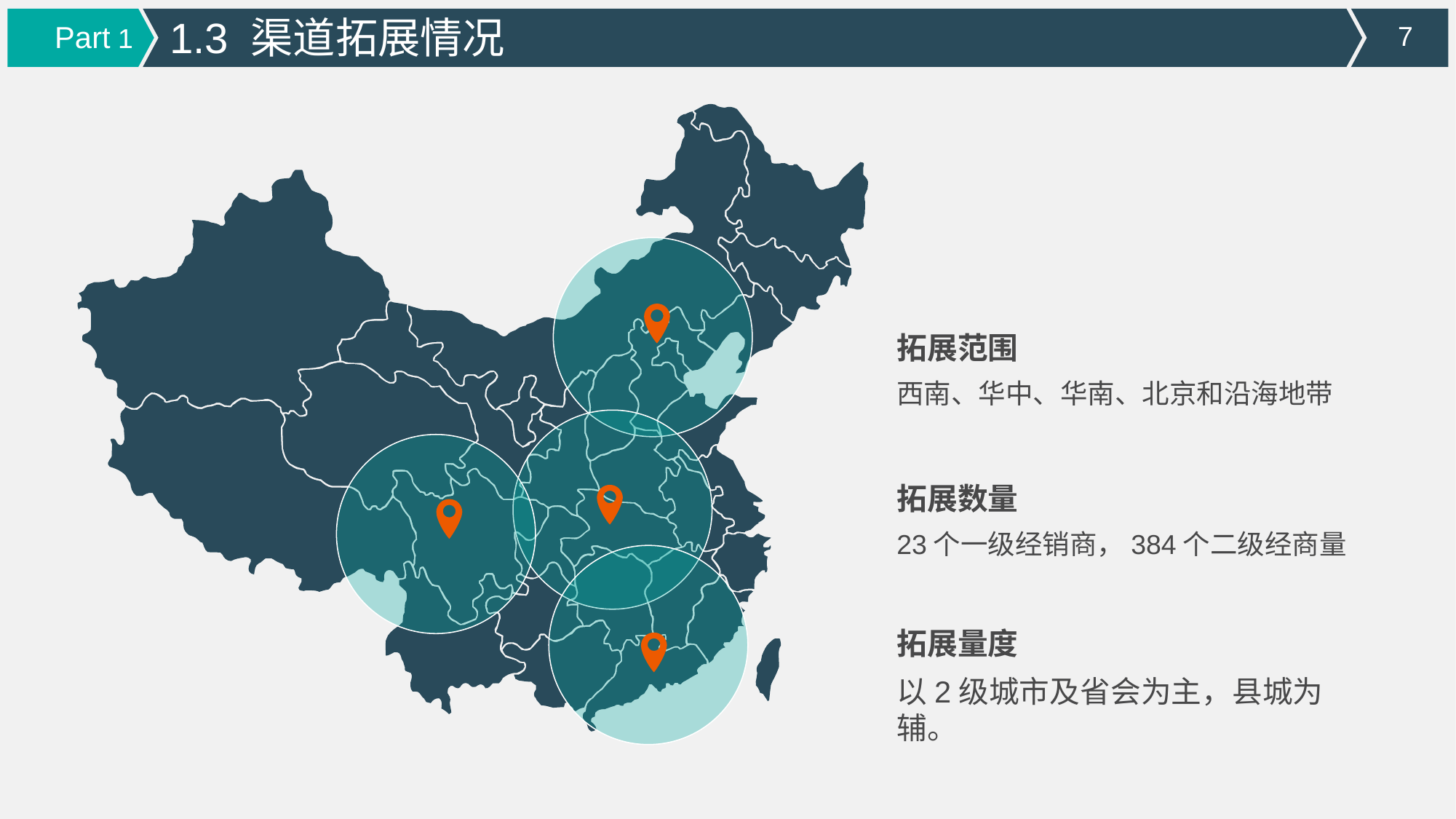

1.3 渠道拓展情况
Part 1

拓展范围
西南、华中、华南、北京和沿海地带

拓展数量

23个一级经销商，384个二级经商量

拓展量度

以2级城市及省会为主，县城为辅。